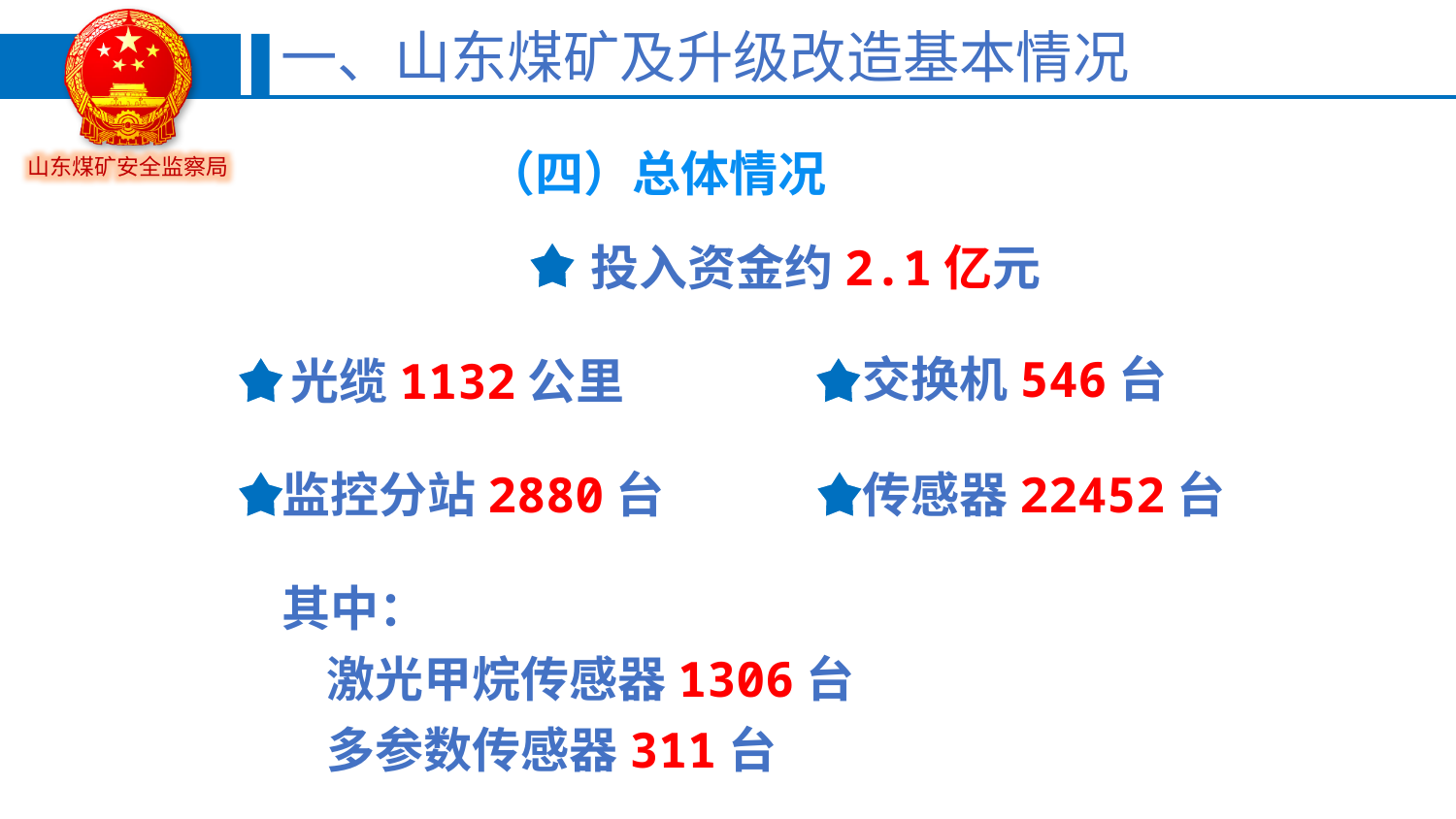

一、山东煤矿及升级改造基本情况
（四）总体情况
投入资金约2.1亿元

交换机546台
光缆1132公里

监控分站2880台
传感器22452台

其中：
   激光甲烷传感器1306台
   多参数传感器311台